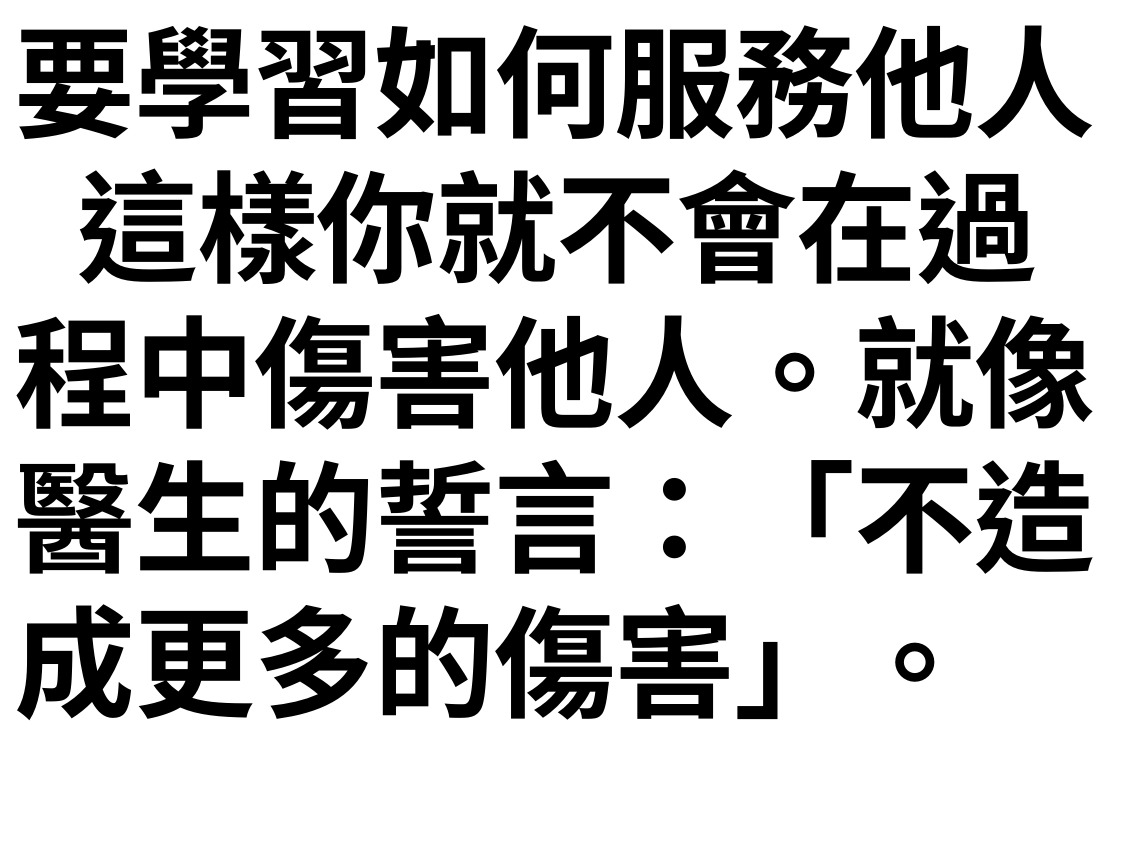

要學習如何服務他人, 這樣你就不會在過程中傷害他人。就像醫生的誓言：「不造成更多的傷害」。